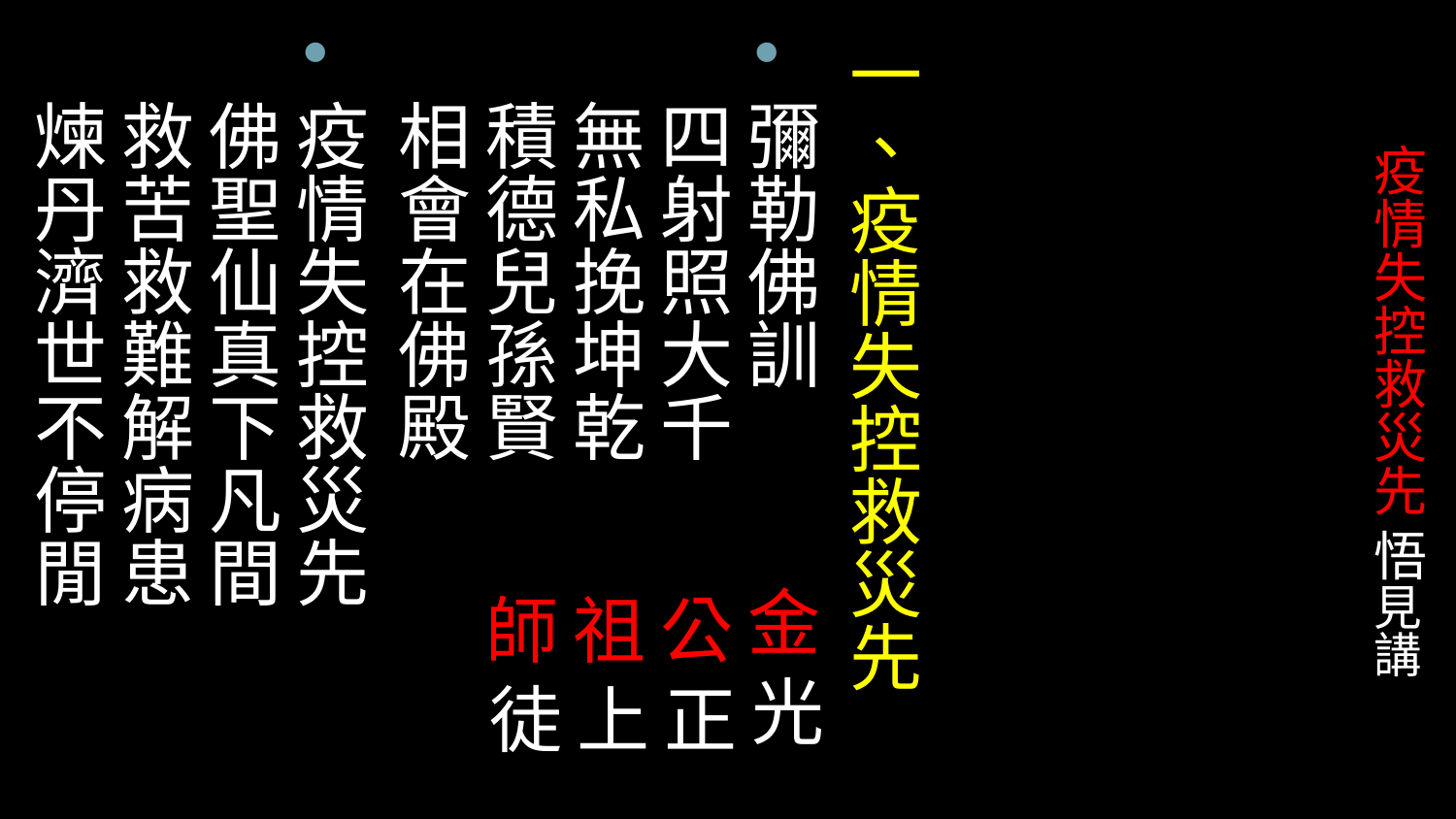

一、疫情失控救災先
彌勒佛訓            金 光四射照大千        公 正無私挽坤乾        祖 上積德兒孫賢        師 徒相會在佛殿
疫情失控救災先         佛聖仙真下凡間       救苦救難解病患         煉丹濟世不停閒
# 疫情失控救災先 悟見講